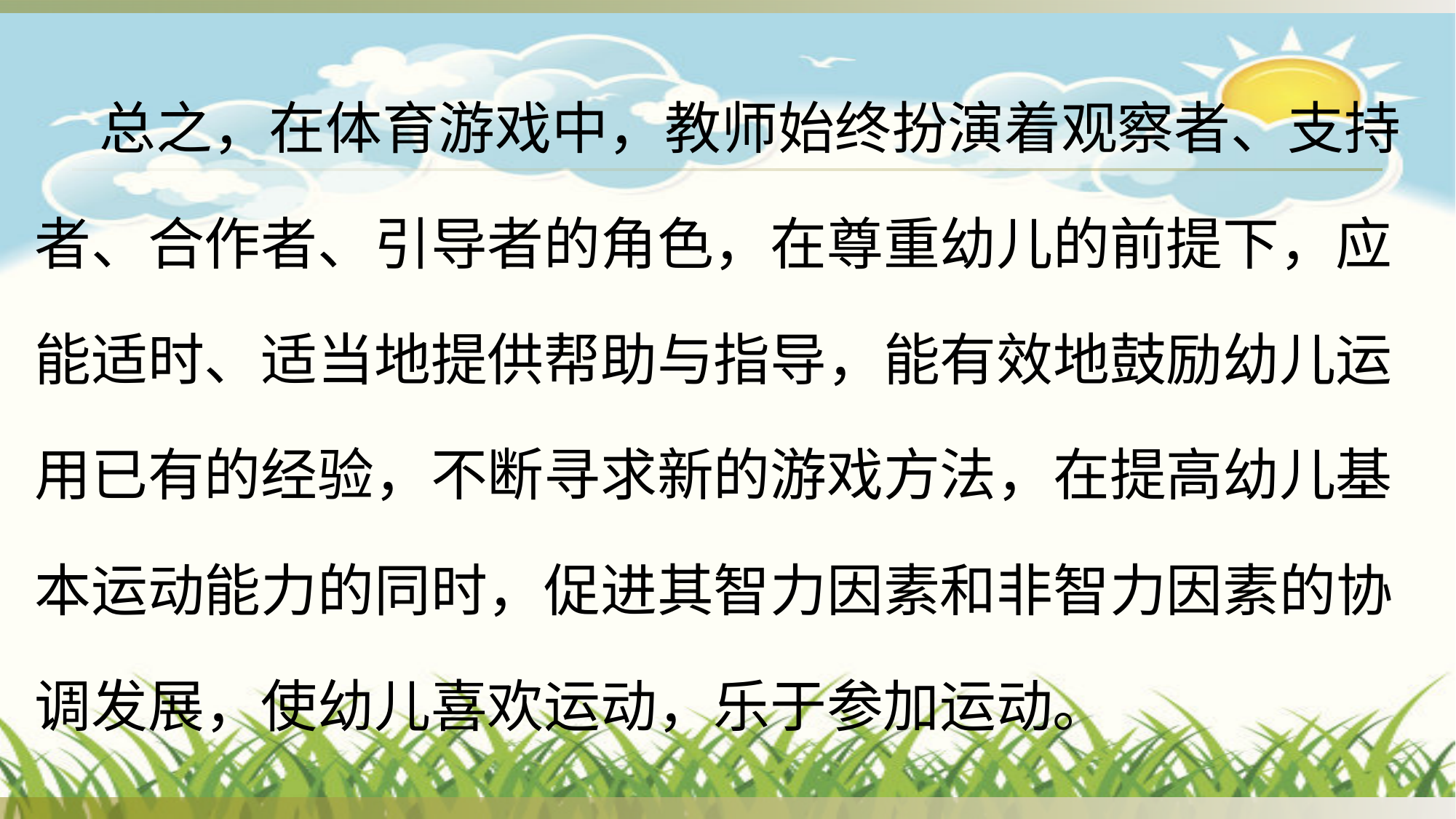

总之，在体育游戏中，教师始终扮演着观察者、支持者、合作者、引导者的角色，在尊重幼儿的前提下，应能适时、适当地提供帮助与指导，能有效地鼓励幼儿运用已有的经验，不断寻求新的游戏方法，在提高幼儿基本运动能力的同时，促进其智力因素和非智力因素的协调发展，使幼儿喜欢运动，乐于参加运动。